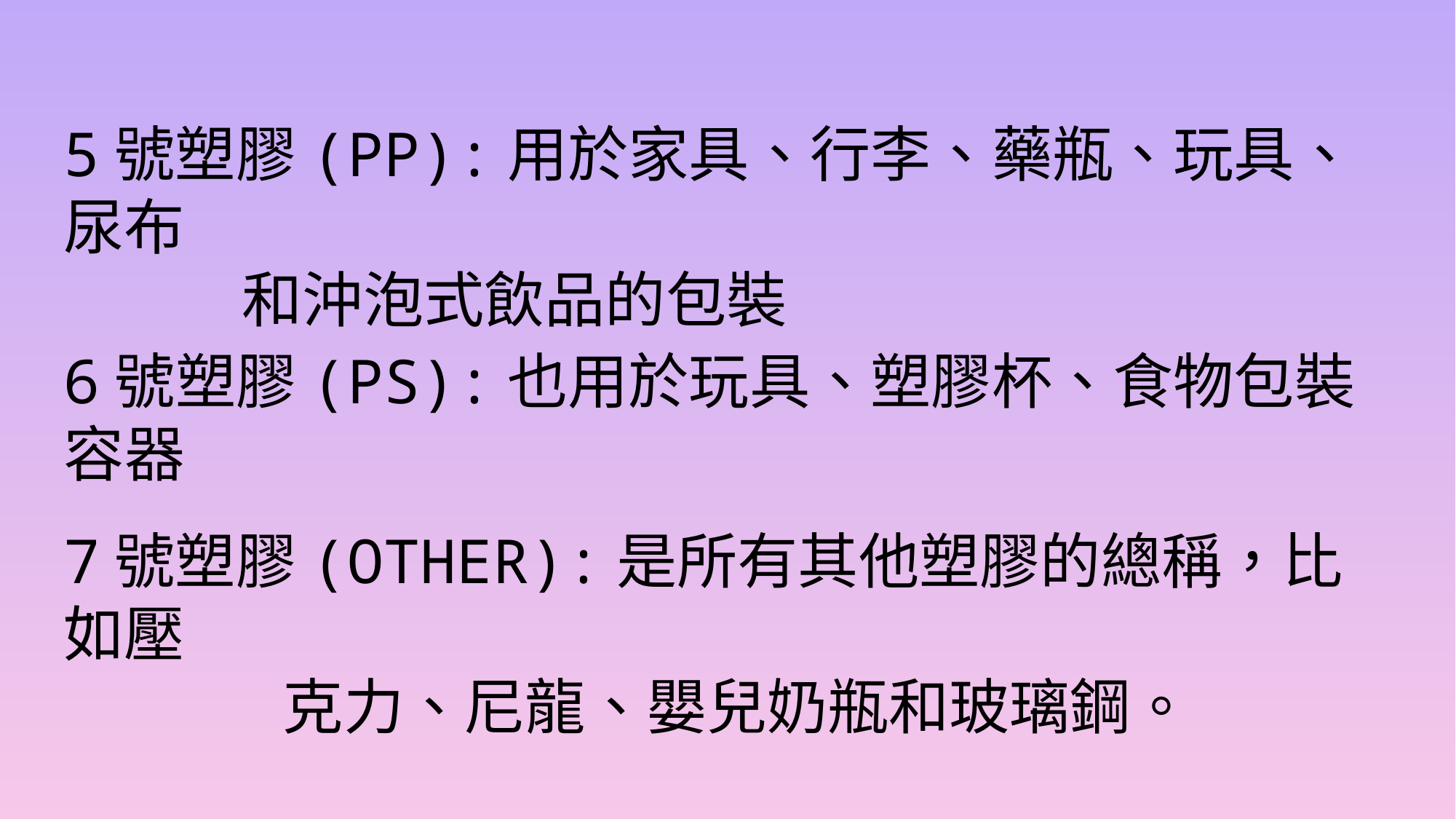

5號塑膠(PP):用於家具、行李、藥瓶、玩具、尿布
            和沖泡式飲品的包裝
6號塑膠(PS):也用於玩具、塑膠杯、食物包裝容器
7號塑膠(OTHER):是所有其他塑膠的總稱，比如壓
               克力、尼龍、嬰兒奶瓶和玻璃鋼。